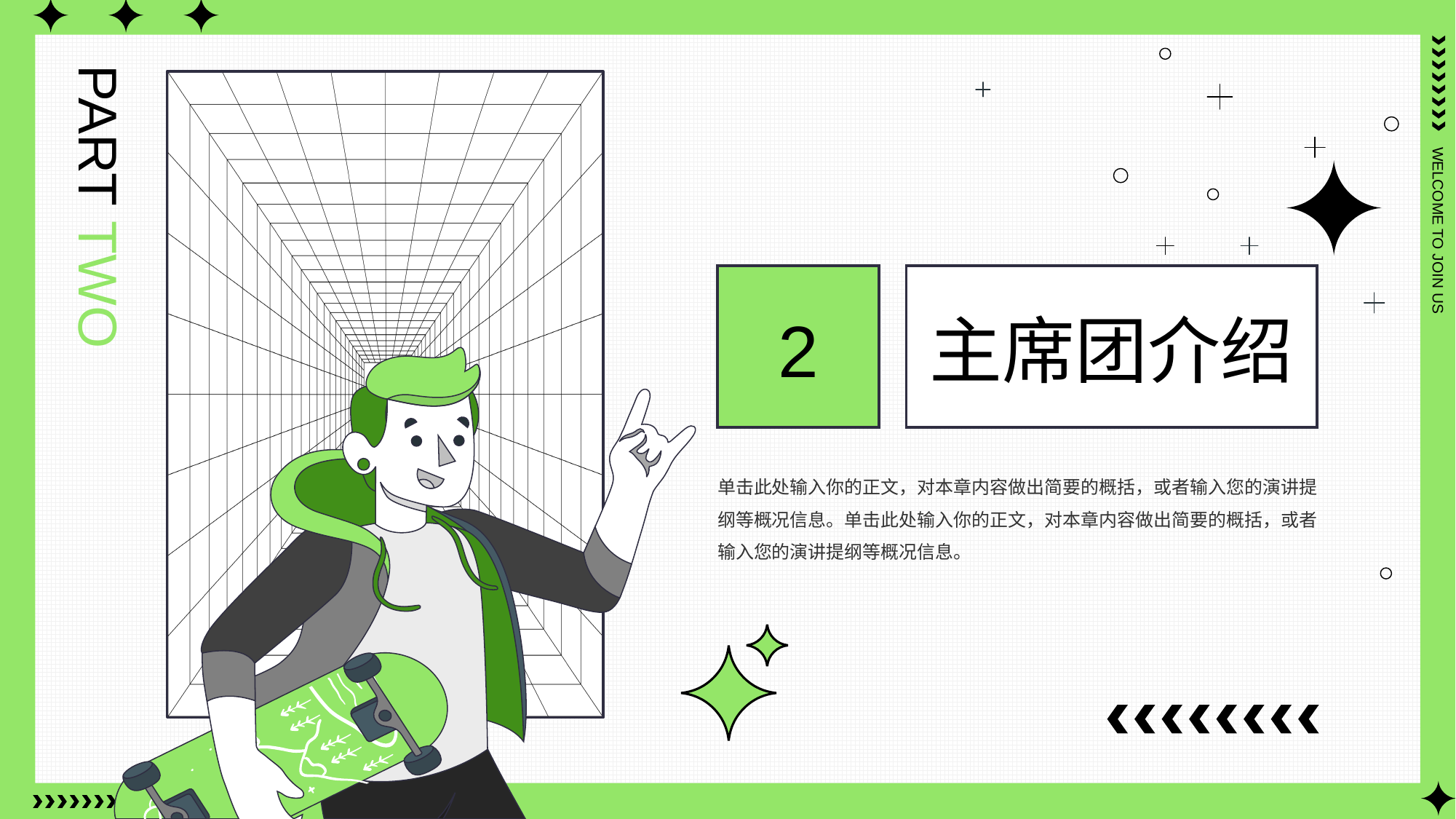

PART TWO
2
主席团介绍
单击此处输入你的正文，对本章内容做出简要的概括，或者输入您的演讲提纲等概况信息。单击此处输入你的正文，对本章内容做出简要的概括，或者输入您的演讲提纲等概况信息。